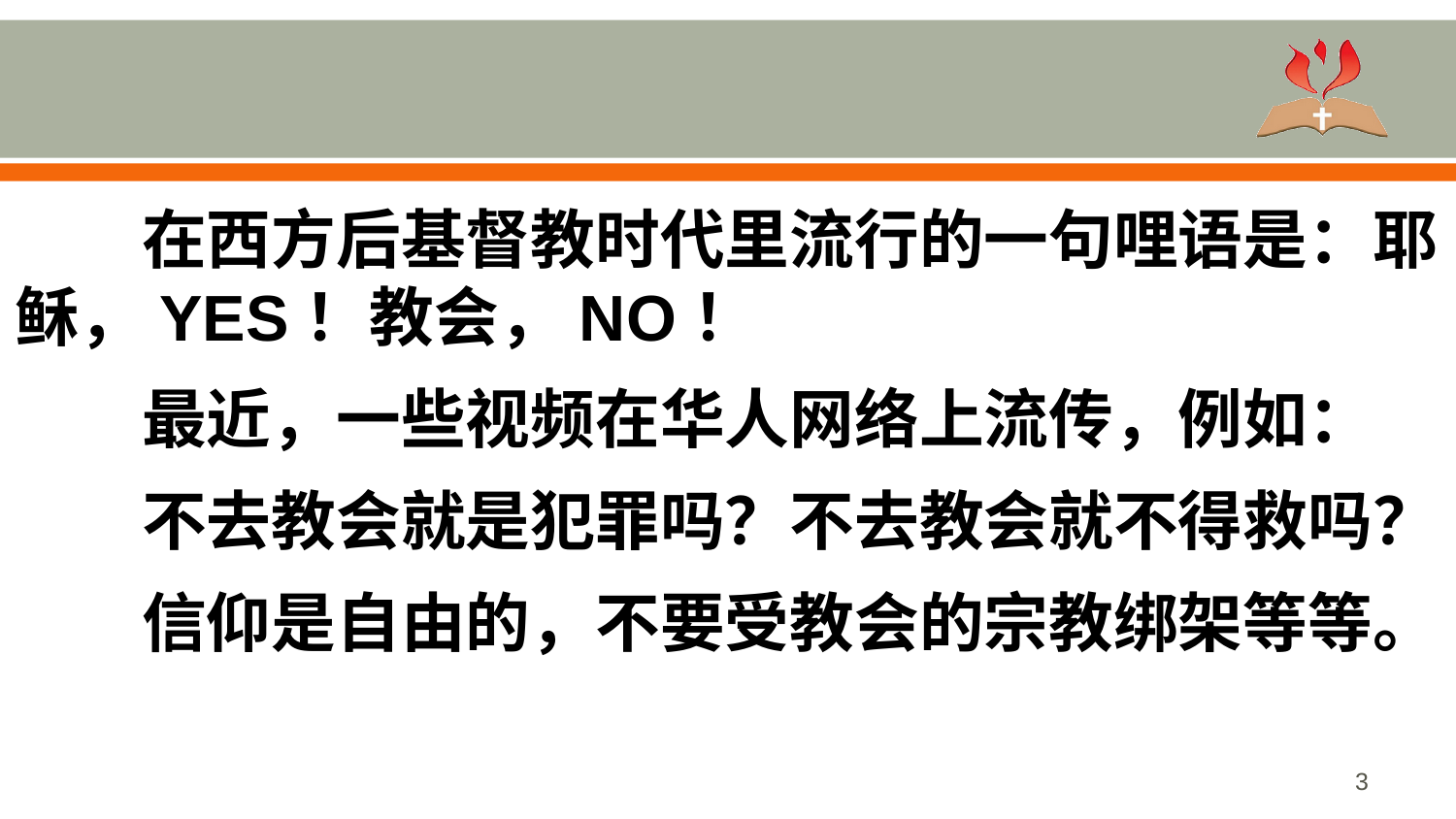

在西方后基督教时代里流行的一句哩语是：耶稣，YES！教会，NO！
最近，一些视频在华人网络上流传，例如：
不去教会就是犯罪吗？不去教会就不得救吗？
信仰是自由的，不要受教会的宗教绑架等等。

3